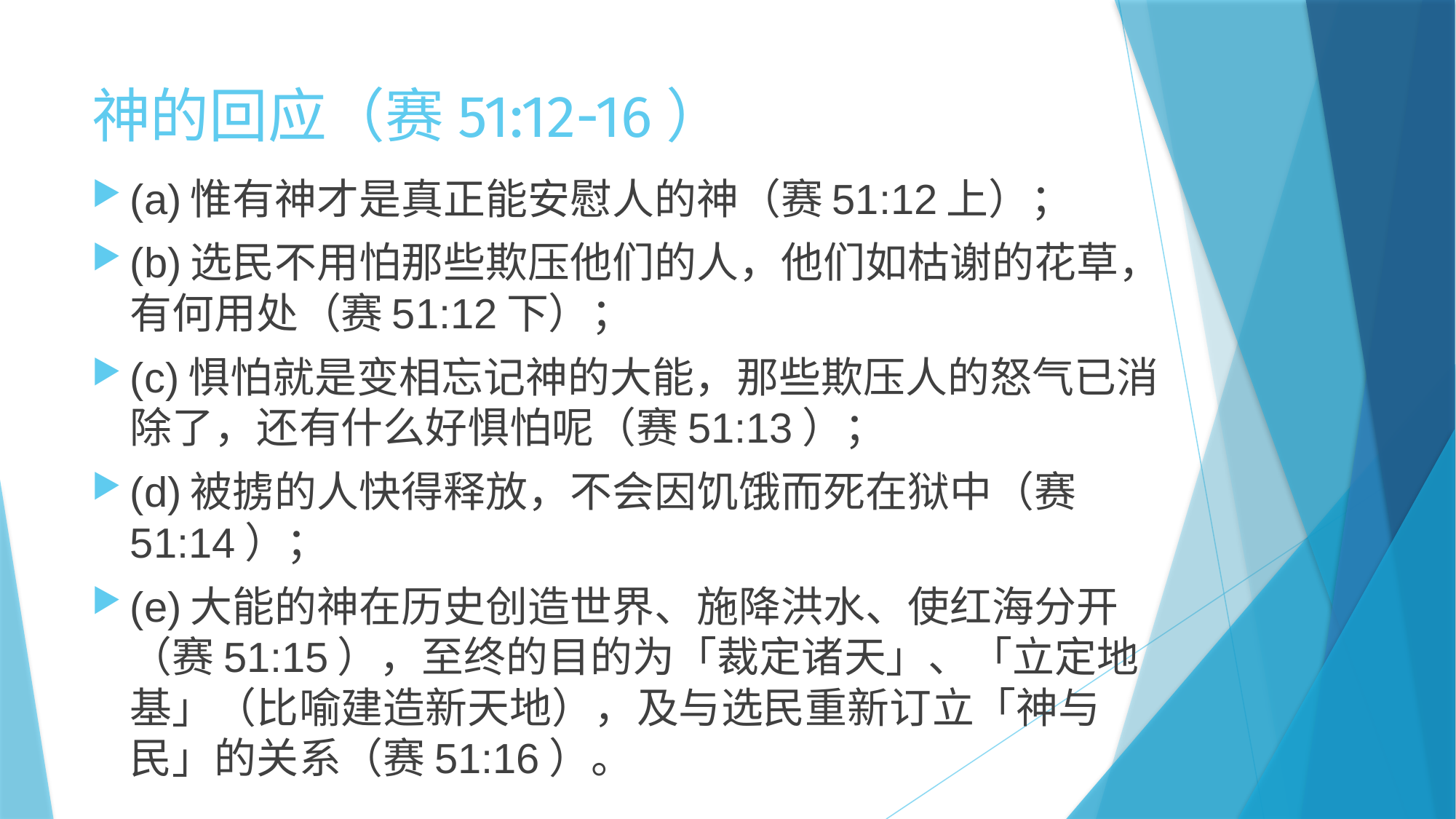

# 神的回应（赛51:12-16）
(a)惟有神才是真正能安慰人的神（赛51:12上）；
(b)选民不用怕那些欺压他们的人，他们如枯谢的花草，有何用处（赛51:12下）；
(c)惧怕就是变相忘记神的大能，那些欺压人的怒气已消除了，还有什么好惧怕呢（赛51:13）；
(d)被掳的人快得释放，不会因饥饿而死在狱中（赛51:14）；
(e)大能的神在历史创造世界、施降洪水、使红海分开（赛51:15），至终的目的为「裁定诸天」、「立定地基」（比喻建造新天地），及与选民重新订立「神与民」的关系（赛51:16）。